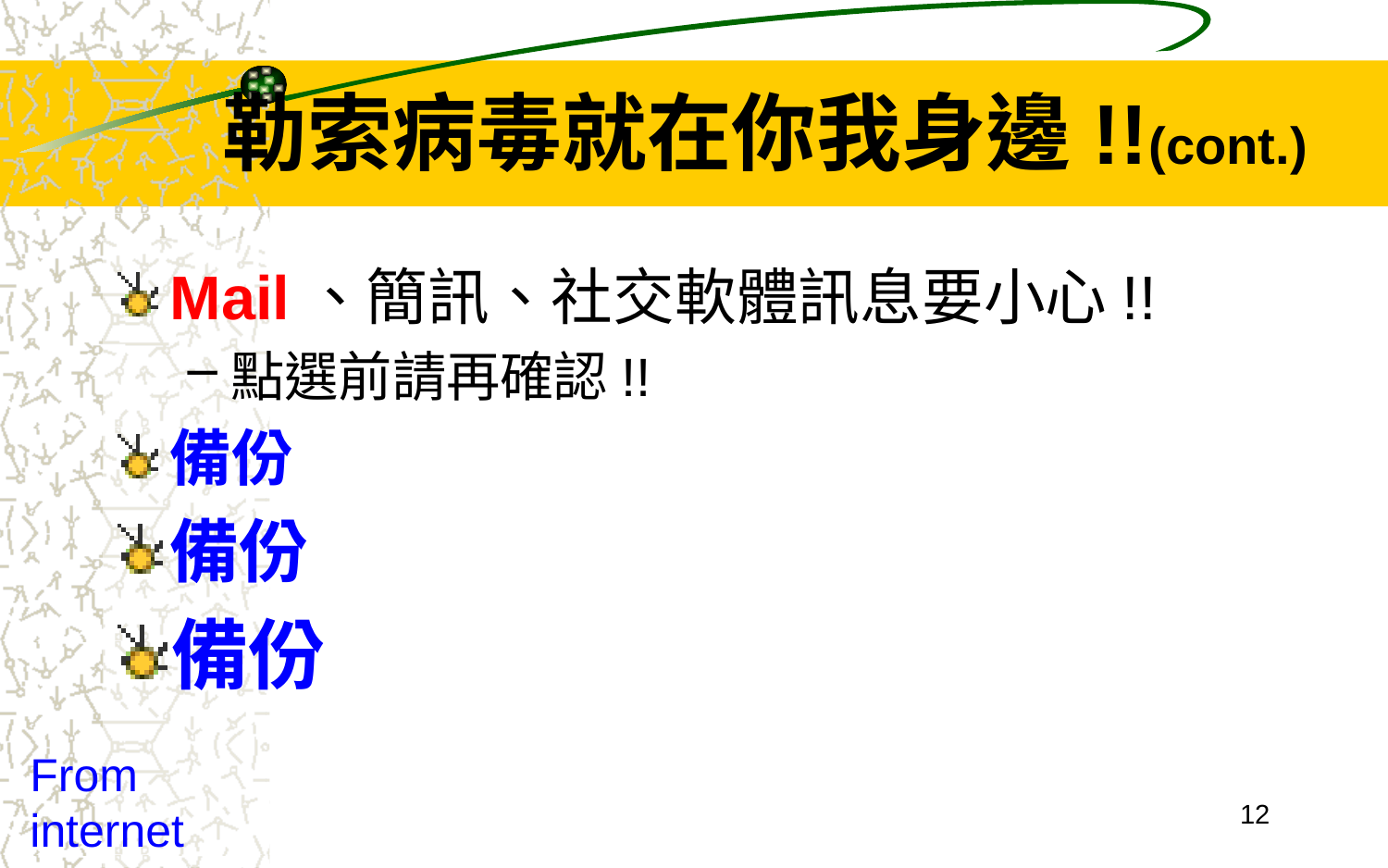

# 勒索病毒就在你我身邊!!(cont.)
Mail、簡訊、社交軟體訊息要小心!!
點選前請再確認!!
備份
備份
備份
From internet
12